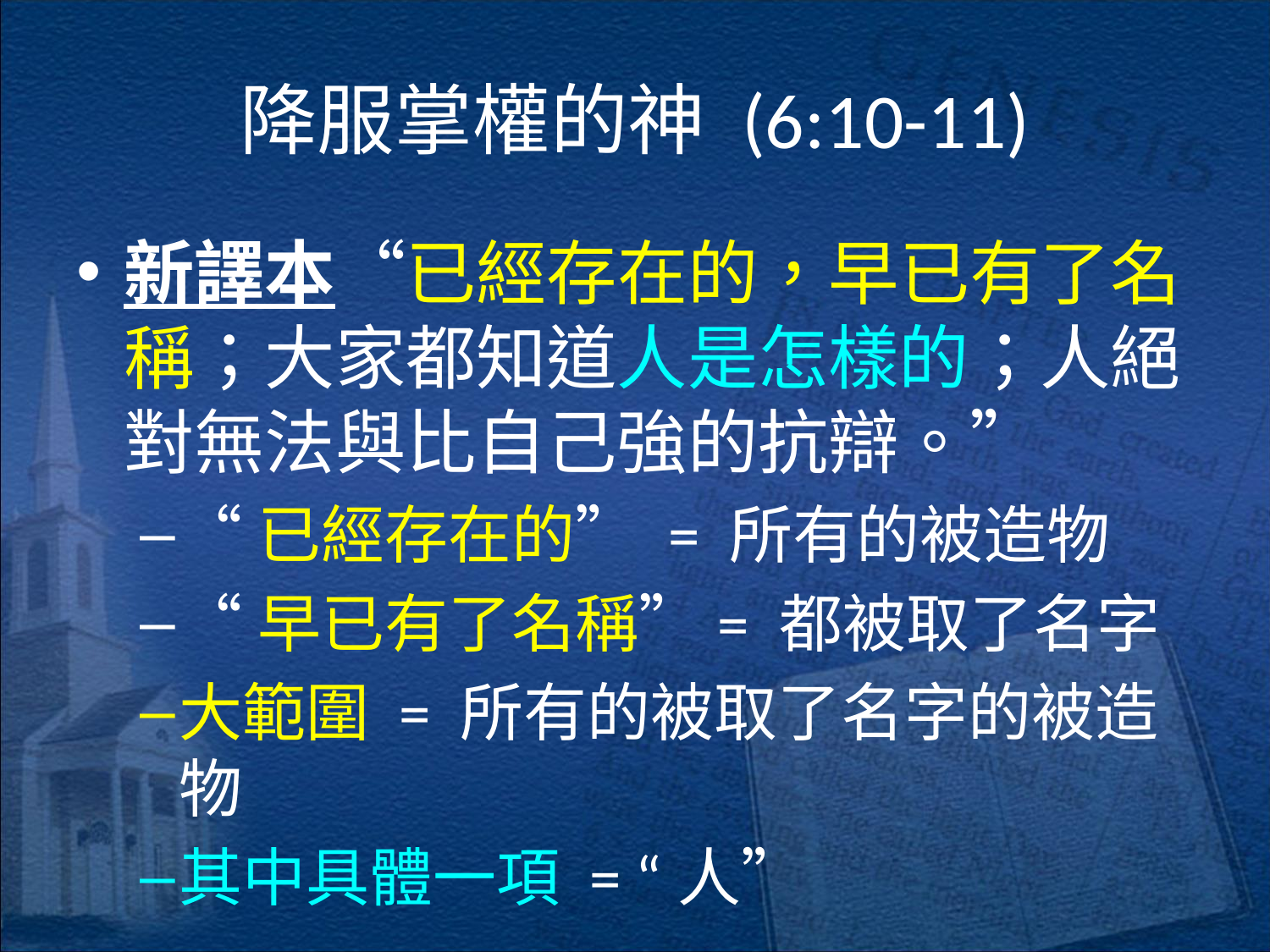

# 降服掌權的神 (6:10-11)
新譯本“已經存在的，早已有了名稱；大家都知道人是怎樣的；人絕對無法與比自己強的抗辯。”
“已經存在的” = 所有的被造物
“早已有了名稱”= 都被取了名字
大範圍 = 所有的被取了名字的被造物
其中具體一項 = “人”